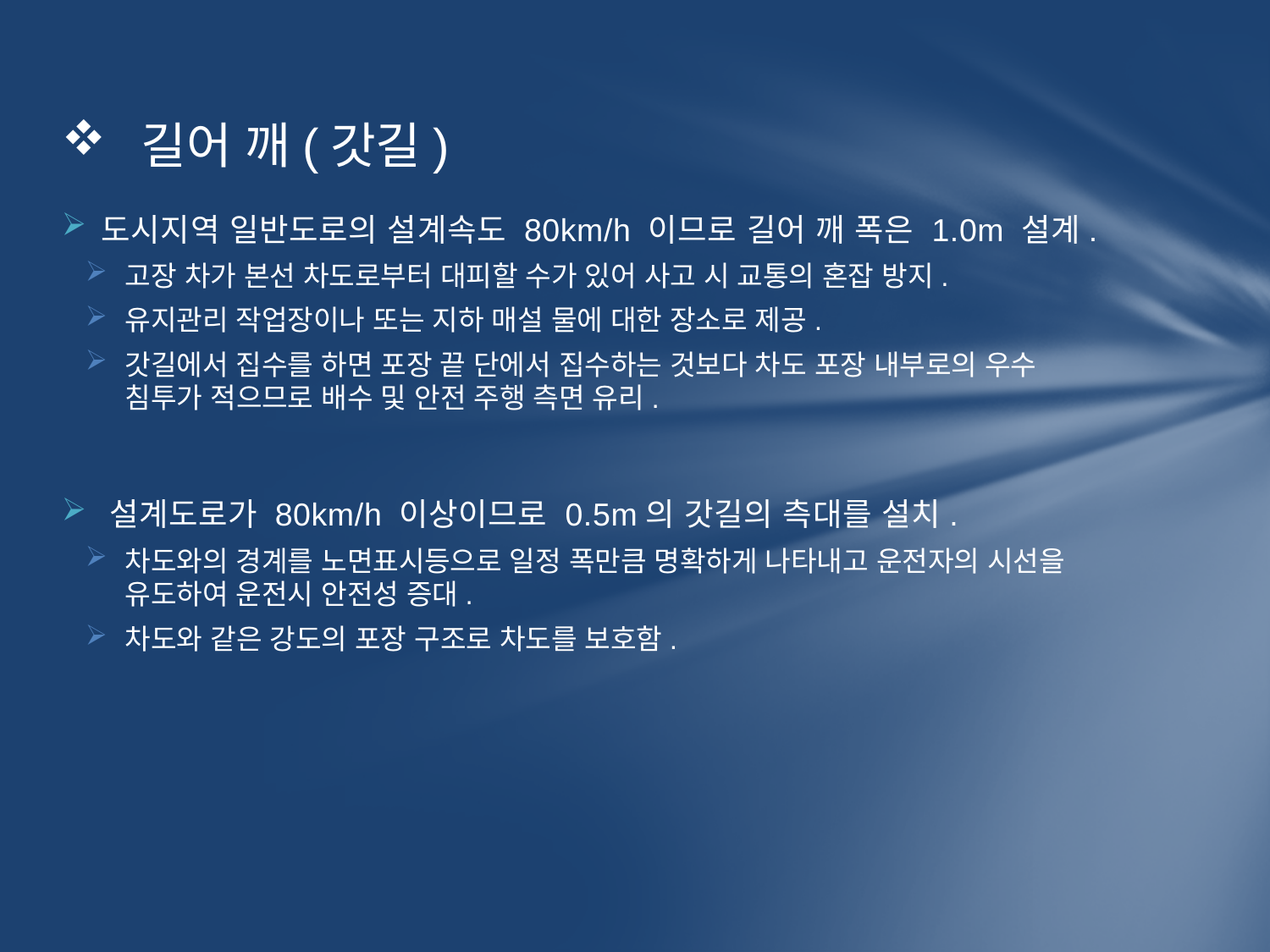

# 길어 깨(갓길)
도시지역 일반도로의 설계속도 80km/h 이므로 길어 깨 폭은 1.0m 설계.
고장 차가 본선 차도로부터 대피할 수가 있어 사고 시 교통의 혼잡 방지.
유지관리 작업장이나 또는 지하 매설 물에 대한 장소로 제공.
갓길에서 집수를 하면 포장 끝 단에서 집수하는 것보다 차도 포장 내부로의 우수 침투가 적으므로 배수 및 안전 주행 측면 유리.

설계도로가 80km/h 이상이므로 0.5m의 갓길의 측대를 설치.
차도와의 경계를 노면표시등으로 일정 폭만큼 명확하게 나타내고 운전자의 시선을 유도하여 운전시 안전성 증대.
차도와 같은 강도의 포장 구조로 차도를 보호함.